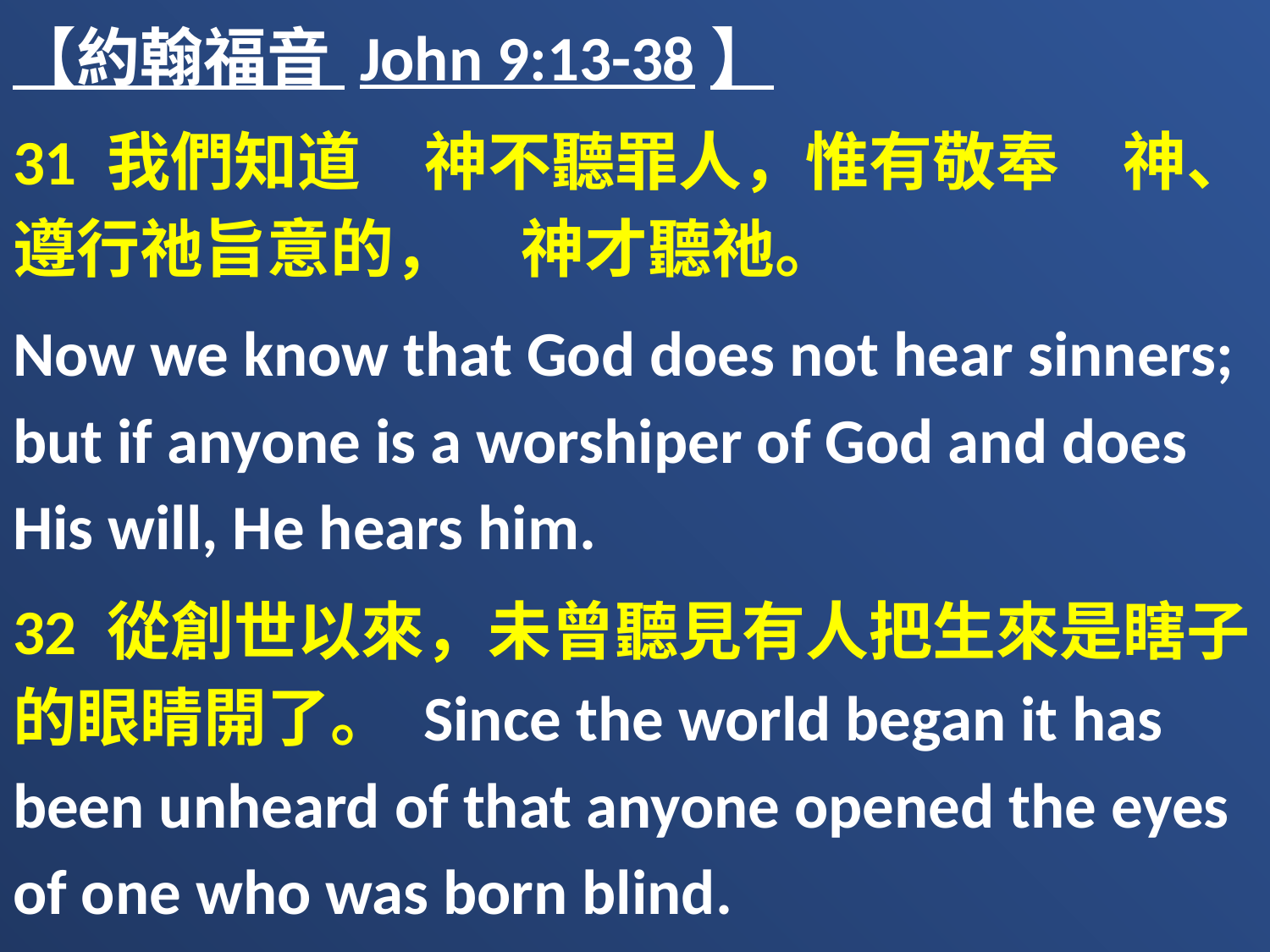

【約翰福音 John 9:13-38】
31 我們知道　神不聽罪人，惟有敬奉　神、遵行祂旨意的，　神才聽祂。
Now we know that God does not hear sinners; but if anyone is a worshiper of God and does His will, He hears him.
32 從創世以來，未曾聽見有人把生來是瞎子的眼睛開了。 Since the world began it has been unheard of that anyone opened the eyes of one who was born blind.